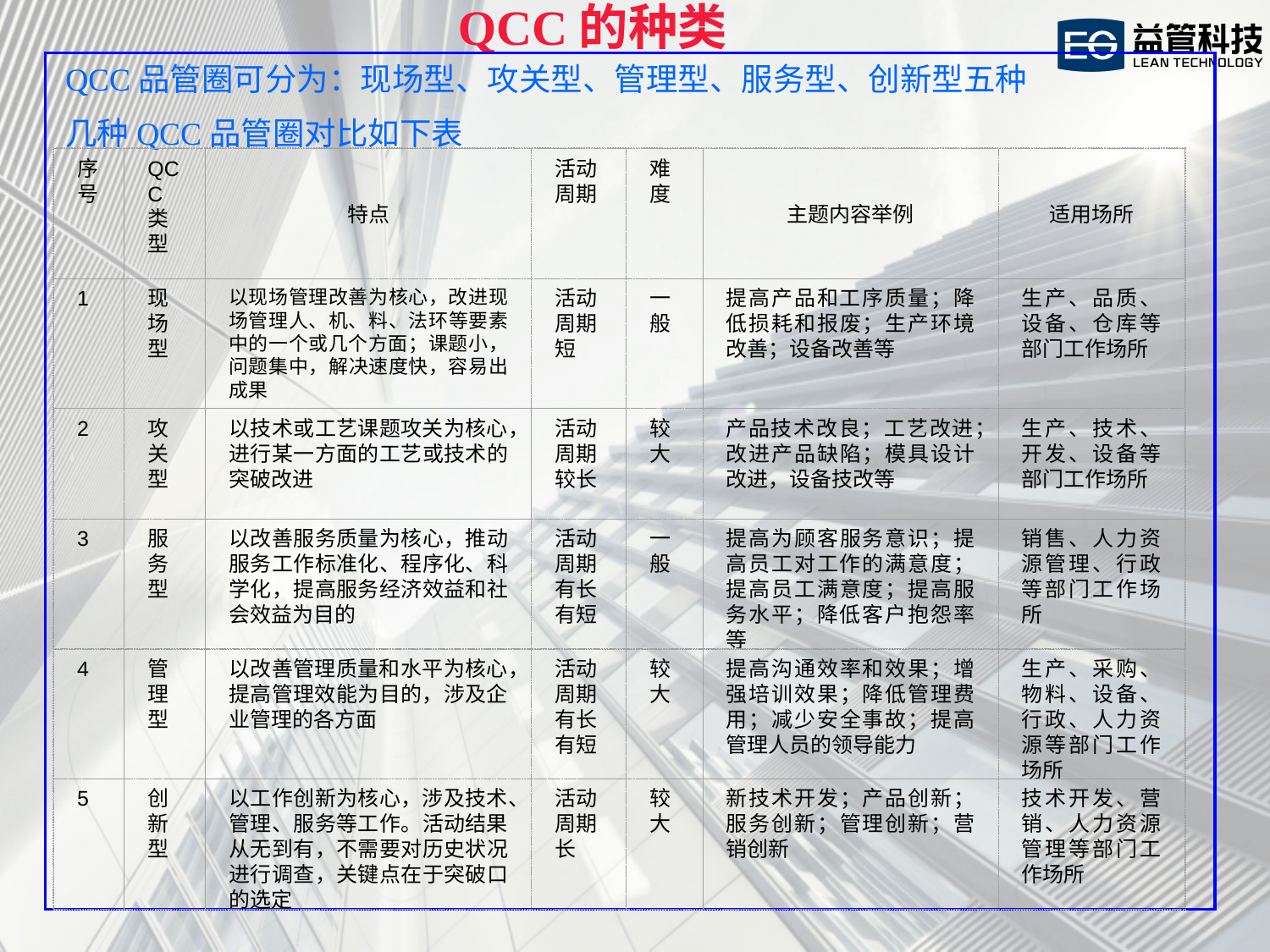

QCC的种类

QCC品管圈可分为：现场型、攻关型、管理型、服务型、创新型五种
几种QCC品管圈对比如下表

序号

QCC类型

特点

活动
周期

难度

主题内容举例

适用场所

1

现场型

以现场管理改善为核心，改进现场管理人、机、料、法环等要素中的一个或几个方面；课题小，问题集中，解决速度快，容易出成果

活动
周期
短

一般

提高产品和工序质量；降低损耗和报废；生产环境改善；设备改善等

生产、品质、设备、仓库等部门工作场所

2

攻关型

以技术或工艺课题攻关为核心，进行某一方面的工艺或技术的突破改进

活动
周期
较长

较大

产品技术改良；工艺改进；改进产品缺陷；模具设计改进，设备技改等

生产、技术、开发、设备等部门工作场所

3

服务型

以改善服务质量为核心，推动服务工作标准化、程序化、科学化，提高服务经济效益和社会效益为目的

活动
周期
有长
有短

一般

提高为顾客服务意识；提高员工对工作的满意度；提高员工满意度；提高服务水平；降低客户抱怨率等

销售、人力资源管理、行政等部门工作场所

4

管理型

以改善管理质量和水平为核心，提高管理效能为目的，涉及企业管理的各方面

活动
周期
有长
有短

较大

提高沟通效率和效果；增强培训效果；降低管理费用；减少安全事故；提高管理人员的领导能力

生产、采购、物料、设备、行政、人力资源等部门工作场所

5

创新型

以工作创新为核心，涉及技术、管理、服务等工作。活动结果从无到有，不需要对历史状况进行调查，关键点在于突破口的选定

活动
周期
长

较大

新技术开发；产品创新；服务创新；管理创新；营销创新

技术开发、营销、人力资源管理等部门工作场所